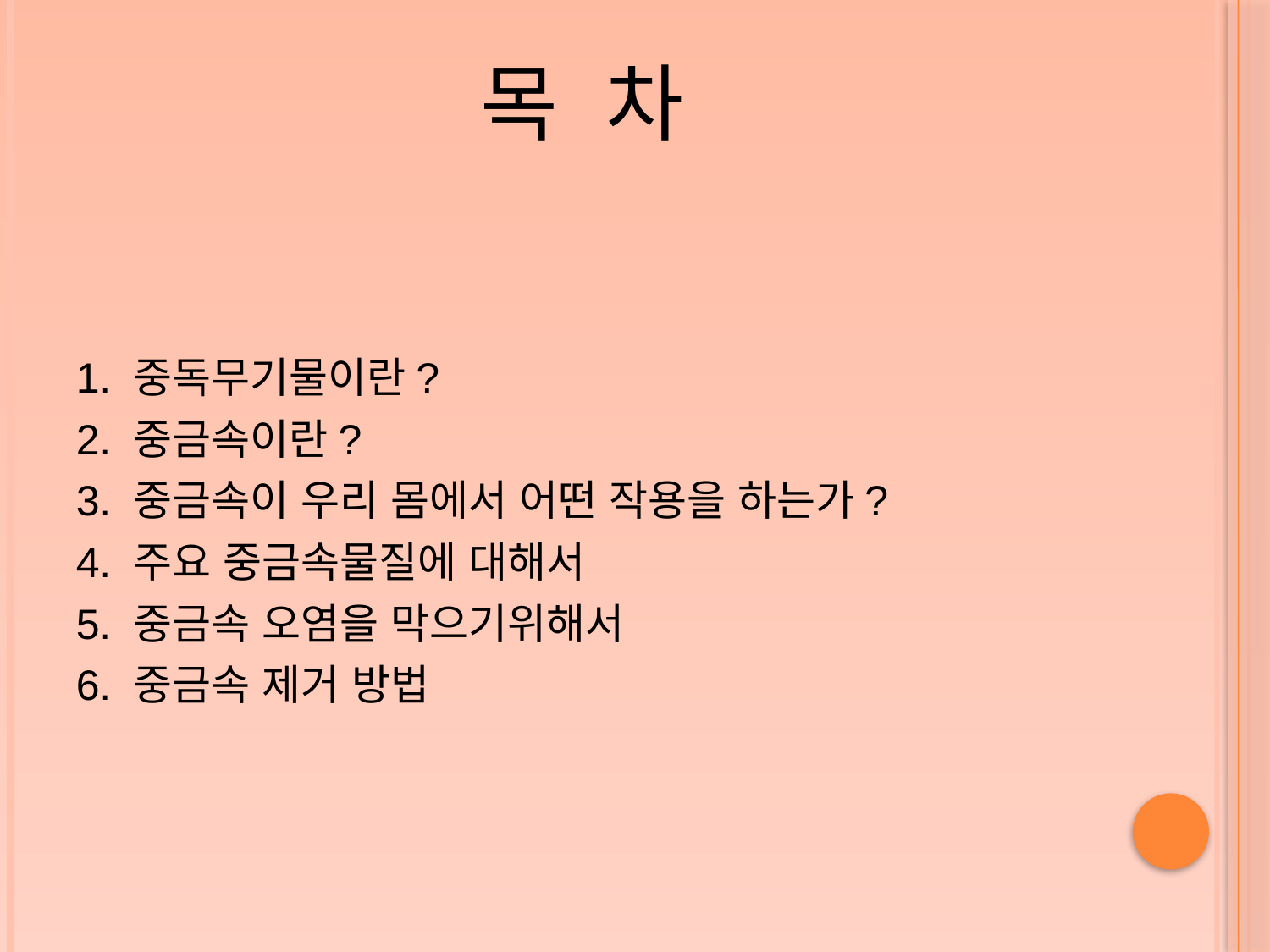

# 목  차

1. 중독무기물이란?
2. 중금속이란?
3. 중금속이 우리 몸에서 어떤 작용을 하는가?
4. 주요 중금속물질에 대해서
5. 중금속 오염을 막으기위해서
6. 중금속 제거 방법